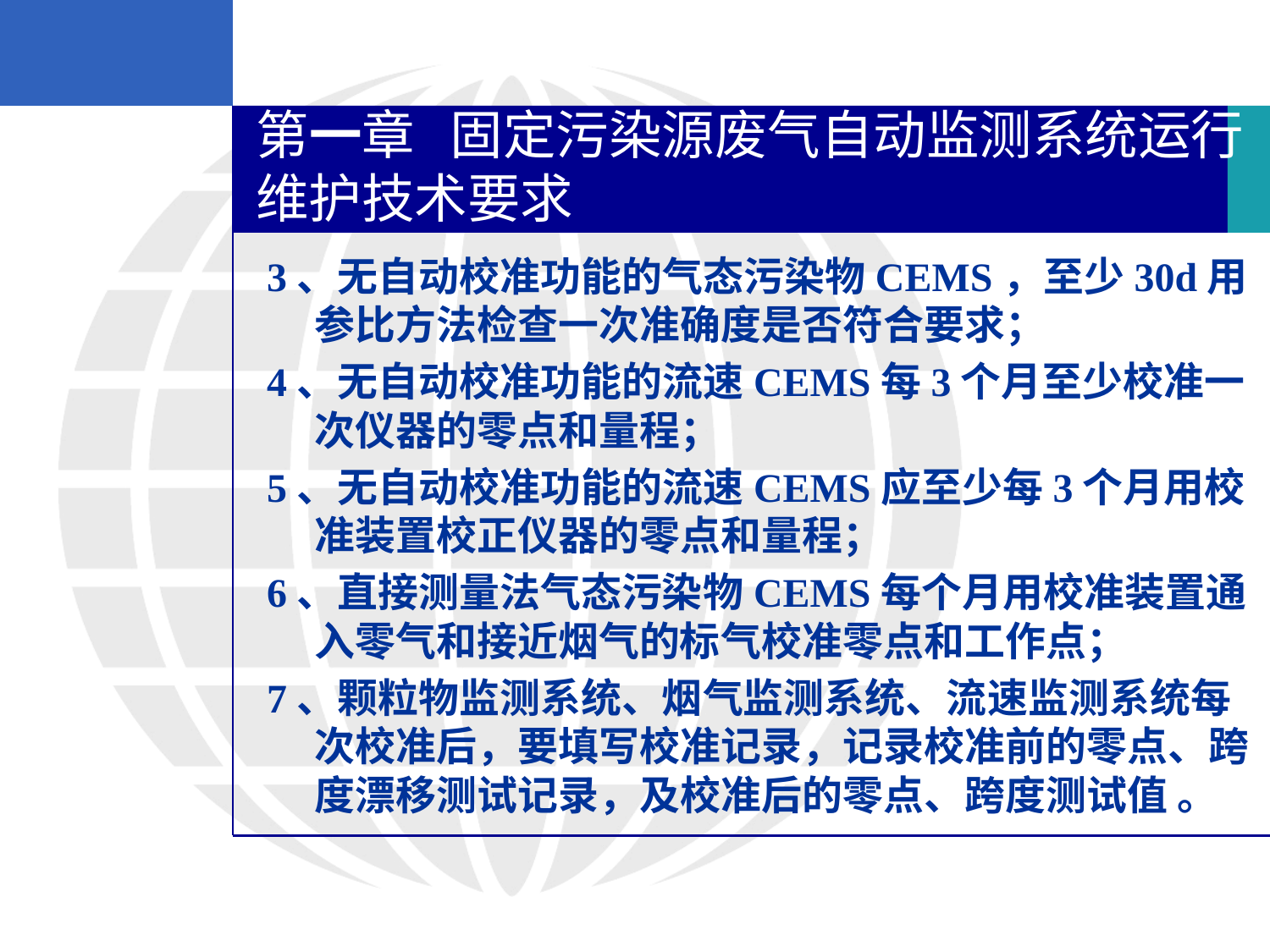

第一章   固定污染源废气自动监测系统运行维护技术要求
3、无自动校准功能的气态污染物CEMS，至少30d用参比方法检查一次准确度是否符合要求；
4、无自动校准功能的流速CEMS每3个月至少校准一次仪器的零点和量程；
5、无自动校准功能的流速CEMS应至少每3个月用校准装置校正仪器的零点和量程；
6、直接测量法气态污染物CEMS每个月用校准装置通入零气和接近烟气的标气校准零点和工作点；
7、颗粒物监测系统、烟气监测系统、流速监测系统每次校准后，要填写校准记录，记录校准前的零点、跨度漂移测试记录，及校准后的零点、跨度测试值 。